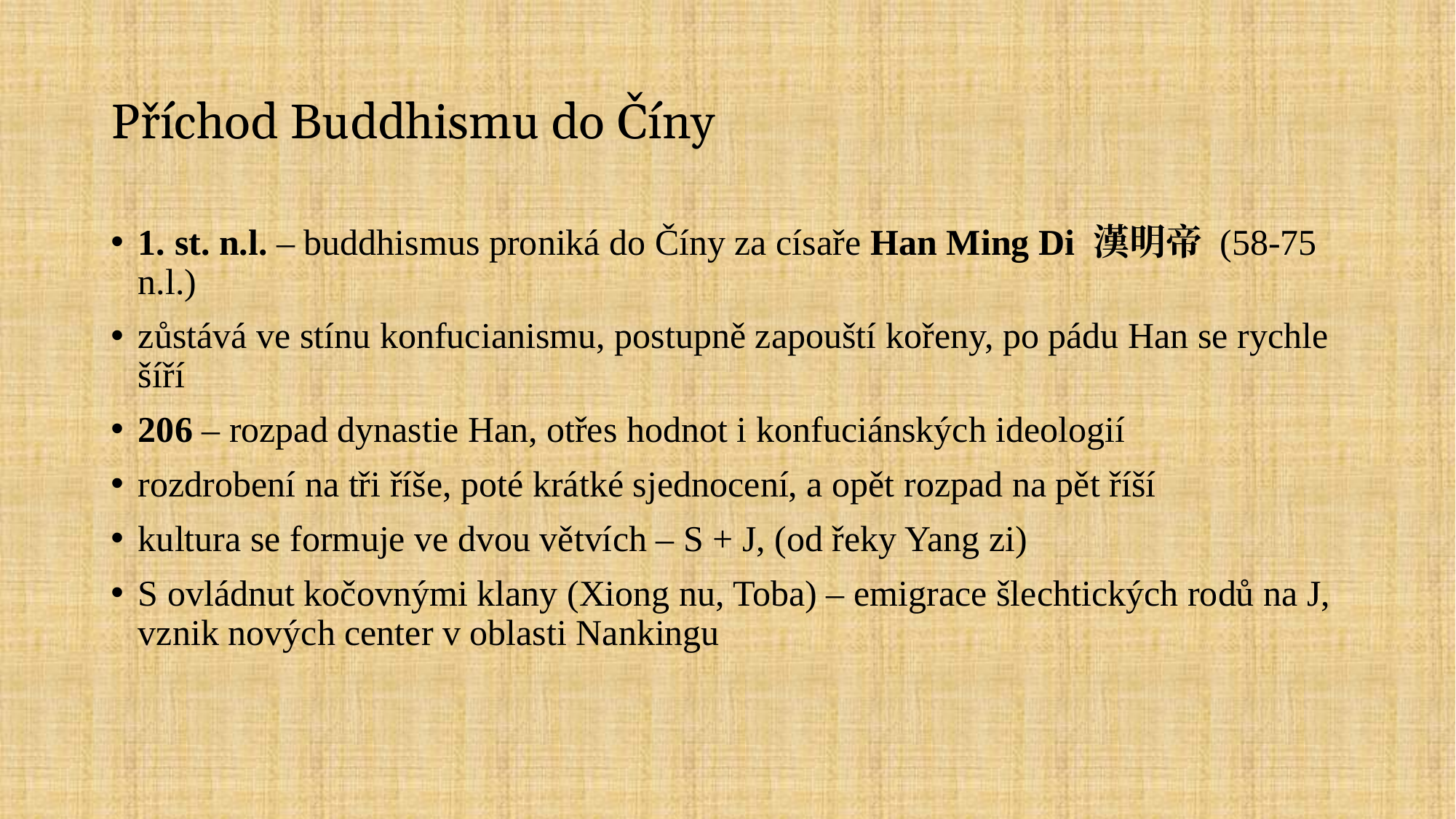

# Příchod Buddhismu do Číny
1. st. n.l. – buddhismus proniká do Číny za císaře Han Ming Di 漢明帝 (58-75 n.l.)
zůstává ve stínu konfucianismu, postupně zapouští kořeny, po pádu Han se rychle šíří
206 – rozpad dynastie Han, otřes hodnot i konfuciánských ideologií
rozdrobení na tři říše, poté krátké sjednocení, a opět rozpad na pět říší
kultura se formuje ve dvou větvích – S + J, (od řeky Yang zi)
S ovládnut kočovnými klany (Xiong nu, Toba) – emigrace šlechtických rodů na J, vznik nových center v oblasti Nankingu